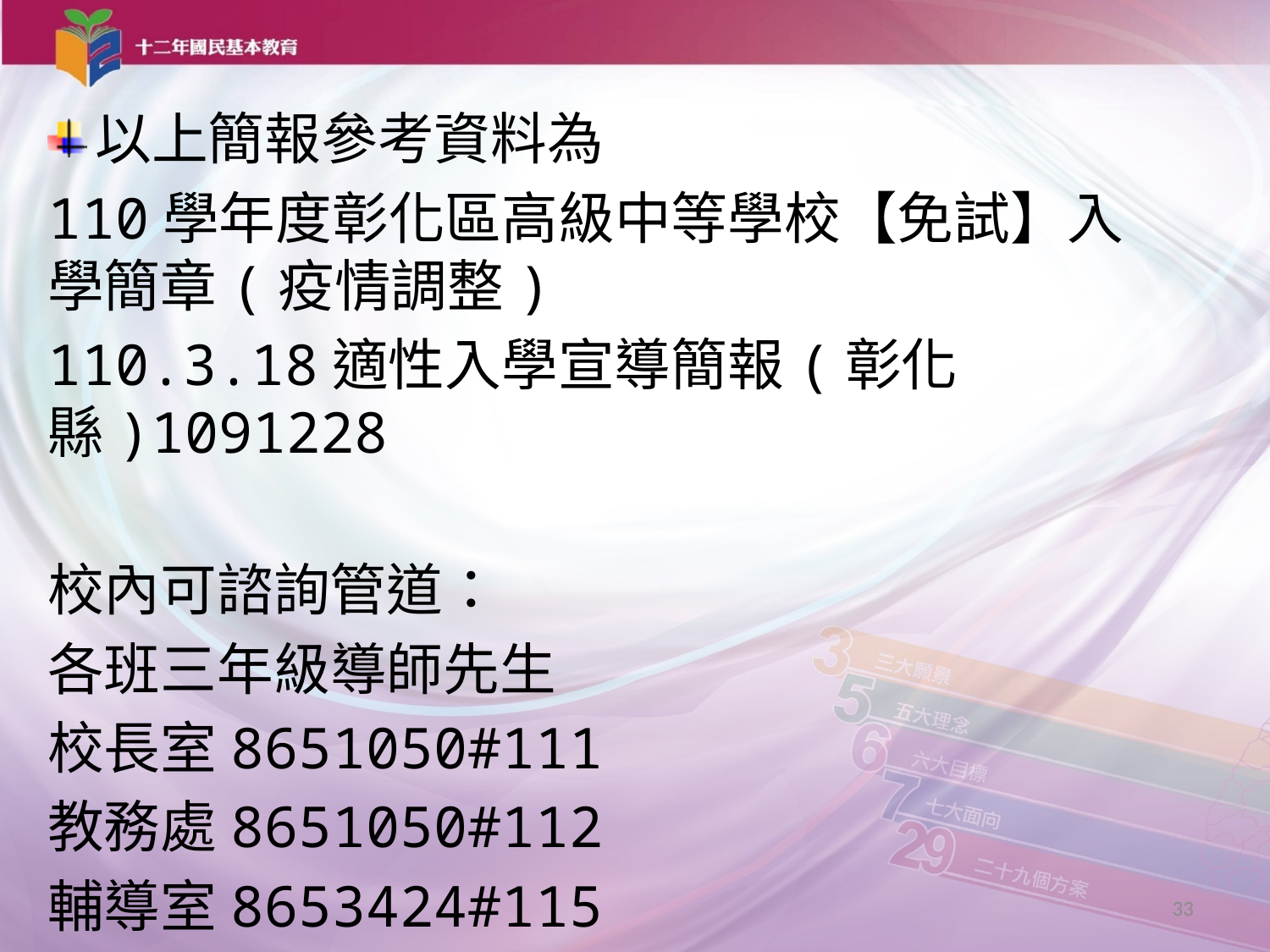

以上簡報參考資料為
110學年度彰化區高級中等學校【免試】入學簡章(疫情調整)
110.3.18適性入學宣導簡報(彰化縣)1091228

校內可諮詢管道：
各班三年級導師先生
校長室8651050#111
教務處8651050#112
輔導室8653424#115

33